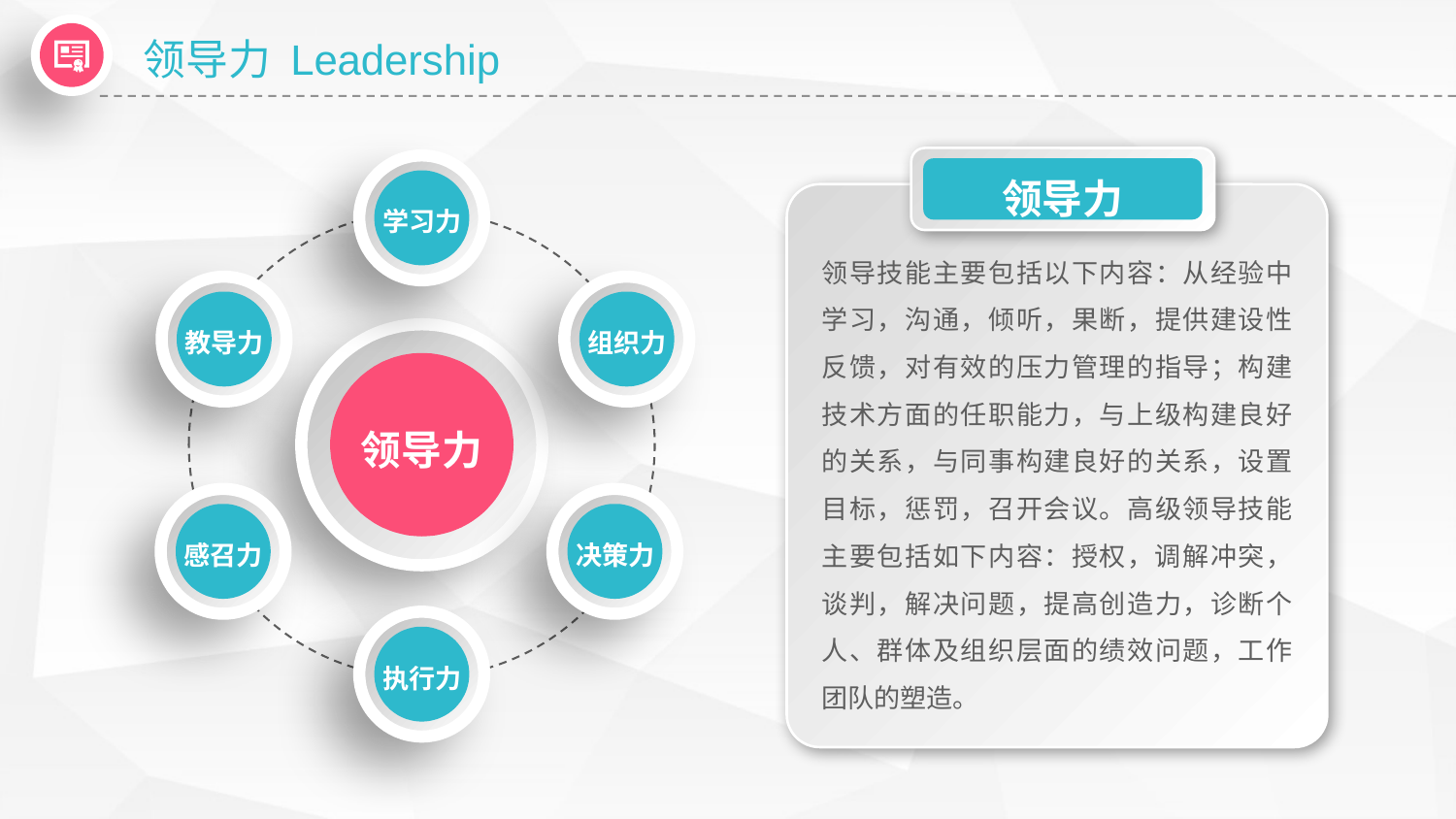

领导力 Leadership

领导力

学习力

领导技能主要包括以下内容：从经验中学习，沟通，倾听，果断，提供建设性反馈，对有效的压力管理的指导；构建技术方面的任职能力，与上级构建良好的关系，与同事构建良好的关系，设置目标，惩罚，召开会议。高级领导技能主要包括如下内容：授权，调解冲突，谈判，解决问题，提高创造力，诊断个人、群体及组织层面的绩效问题，工作团队的塑造。

教导力
组织力

领导力

感召力
决策力

执行力